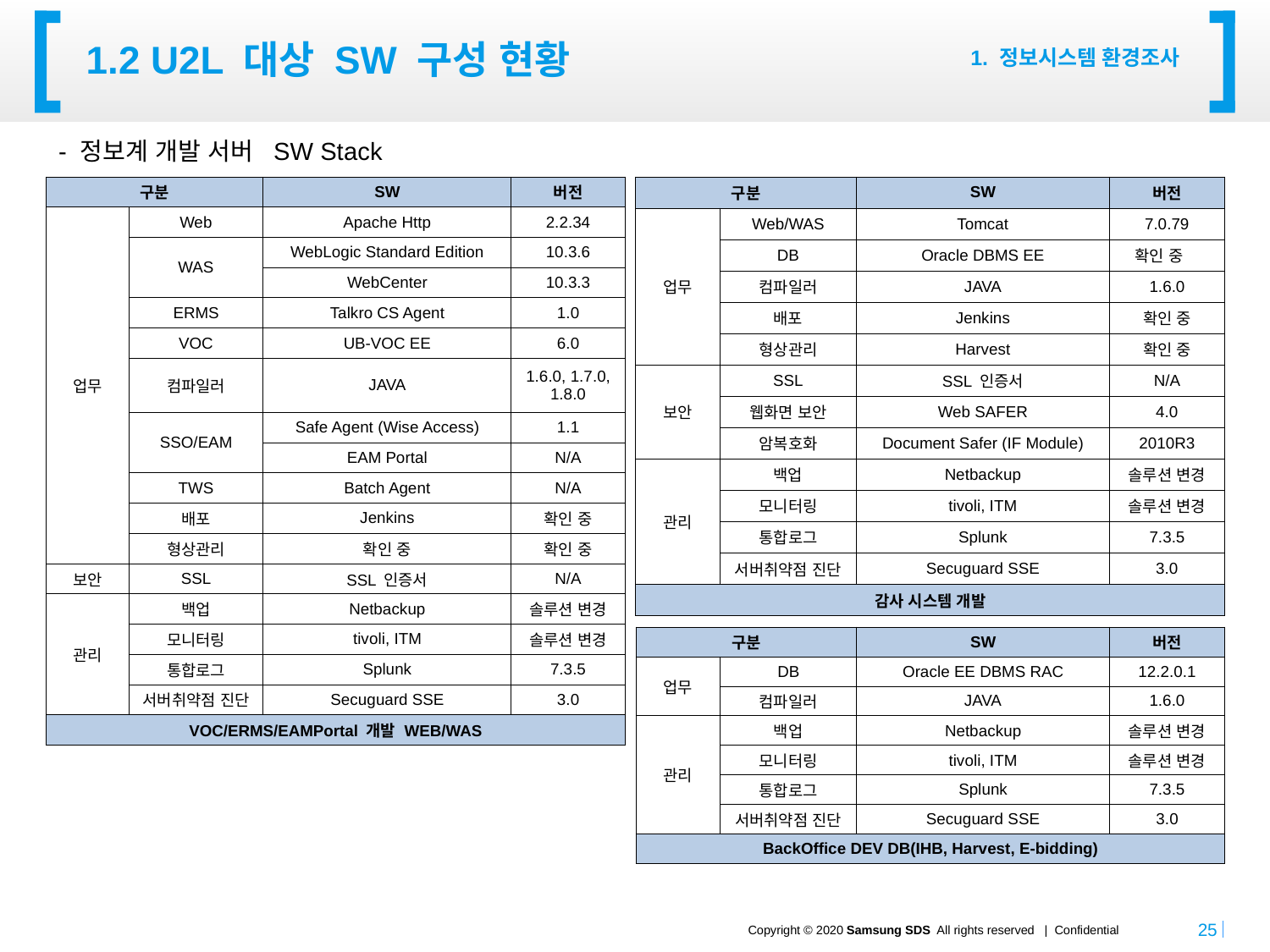

# 1.2 U2L 대상 SW 구성 현황
1. 정보시스템 환경조사
- 정보계 개발 서버  SW Stack
| 구분 |  | SW | 버전 |
| --- | --- | --- | --- |
| 업무 | Web | Apache Http | 2.2.34 |
|  | WAS | WebLogic Standard Edition | 10.3.6 |
|  |  | WebCenter | 10.3.3 |
|  | ERMS | Talkro CS Agent | 1.0 |
|  | VOC | UB-VOC EE | 6.0 |
|  | 컴파일러 | JAVA | 1.6.0, 1.7.0, 1.8.0 |
|  | SSO/EAM | Safe Agent (Wise Access) | 1.1 |
|  |  | EAM Portal | N/A |
|  | TWS | Batch Agent | N/A |
|  | 배포 | Jenkins | 확인 중 |
|  | 형상관리 | 확인 중 | 확인 중 |
| 보안 | SSL | SSL 인증서 | N/A |
| 관리 | 백업 | Netbackup | 솔루션 변경 |
|  | 모니터링 | tivoli, ITM | 솔루션 변경 |
|  | 통합로그 | Splunk | 7.3.5 |
|  | 서버취약점 진단 | Secuguard SSE | 3.0 |
| VOC/ERMS/EAMPortal 개발 WEB/WAS |  |  |  |
| 구분 |  | SW | 버전 |
| --- | --- | --- | --- |
| 업무 | Web/WAS | Tomcat | 7.0.79 |
|  | DB | Oracle DBMS EE | 확인 중 |
|  | 컴파일러 | JAVA | 1.6.0 |
|  | 배포 | Jenkins | 확인 중 |
|  | 형상관리 | Harvest | 확인 중 |
| 보안 | SSL | SSL 인증서 | N/A |
|  | 웹화면 보안 | Web SAFER | 4.0 |
|  | 암복호화 | Document Safer (IF Module) | 2010R3 |
| 관리 | 백업 | Netbackup | 솔루션 변경 |
|  | 모니터링 | tivoli, ITM | 솔루션 변경 |
|  | 통합로그 | Splunk | 7.3.5 |
|  | 서버취약점 진단 | Secuguard SSE | 3.0 |
| 감사 시스템 개발 |  |  |  |
| 구분 |  | SW | 버전 |
| --- | --- | --- | --- |
| 업무 | DB | Oracle EE DBMS RAC | 12.2.0.1 |
|  | 컴파일러 | JAVA | 1.6.0 |
| 관리 | 백업 | Netbackup | 솔루션 변경 |
|  | 모니터링 | tivoli, ITM | 솔루션 변경 |
|  | 통합로그 | Splunk | 7.3.5 |
|  | 서버취약점 진단 | Secuguard SSE | 3.0 |
| BackOffice DEV DB(IHB, Harvest, E-bidding) |  |  |  |